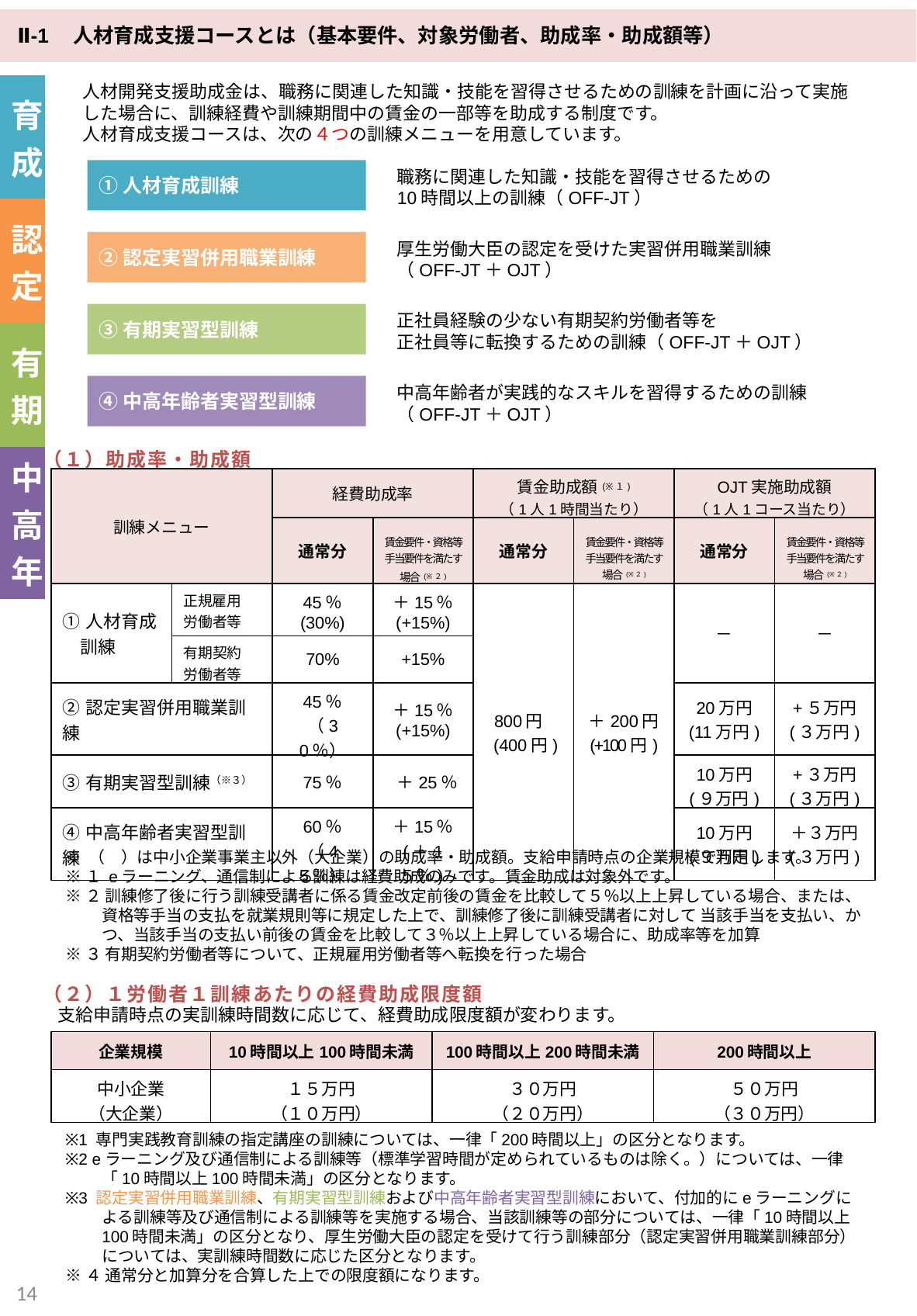

Ⅱ-1　人材育成支援コースとは（基本要件、対象労働者、助成率・助成額等）
| 育成 |
| --- |
| 認定 |
| 有期 |
| 中高年 |
人材開発支援助成金は、職務に関連した知識・技能を習得させるための訓練を計画に沿って実施した場合に、訓練経費や訓練期間中の賃金の一部等を助成する制度です。
人材育成支援コースは、次の４つの訓練メニューを用意しています。
①人材育成訓練
職務に関連した知識・技能を習得させるための
10時間以上の訓練（OFF-JT）
②認定実習併用職業訓練
厚生労働大臣の認定を受けた実習併用職業訓練
（OFF-JT＋OJT）
③有期実習型訓練
正社員経験の少ない有期契約労働者等を
正社員等に転換するための訓練（OFF-JT＋OJT）
④中高年齢者実習型訓練
中高年齢者が実践的なスキルを習得するための訓練（OFF-JT＋OJT）
（１）助成率・助成額
| 訓練メニュー |  | 経費助成率 |  | 賃金助成額(※１) （1人1時間当たり） |  | OJT実施助成額 （1人1コース当たり） |  |
| --- | --- | --- | --- | --- | --- | --- | --- |
|  |  | 通常分 | 賃金要件・資格等手当要件を満たす場合(※２) | 通常分 | 賃金要件・資格等手当要件を満たす場合(※２) | 通常分 | 賃金要件・資格等手当要件を満たす場合(※２) |
| ①人材育成 　訓練 | 正規雇用 労働者等 | 45％ (30%) | ＋15％ (+15%) | 800円 (400円) | ＋200円 (+100円) | － | － |
|  | 有期契約 労働者等 | 70% | +15% |  |  |  |  |
| ②認定実習併用職業訓練 |  | 45％ （30％） | ＋15％ (+15%) |  |  | 20万円 (11万円) | +５万円 (３万円) |
| ③有期実習型訓練（※３） |  | 75％ | ＋25％ |  |  | 10万円 (９万円) | +３万円 (３万円) |
| ④中高年齢者実習型訓練 |  | 60％ （45％） | ＋15％ (＋15％) |  |  | 10万円 (９万円) | ＋３万円 (３万円) |
※ （　）は中小企業事業主以外（大企業）の助成率・助成額。支給申請時点の企業規模で判定します。
※１ eラーニング、通信制による訓練は経費助成のみです。賃金助成は対象外です。
※２ 訓練修了後に行う訓練受講者に係る賃金改定前後の賃金を比較して５％以上上昇している場合、または、資格等手当の支払を就業規則等に規定した上で、訓練修了後に訓練受講者に対して 当該手当を支払い、かつ、当該手当の支払い前後の賃金を比較して３％以上上昇している場合に、助成率等を加算
※３ 有期契約労働者等について、正規雇用労働者等へ転換を行った場合
（２）１労働者１訓練あたりの経費助成限度額
支給申請時点の実訓練時間数に応じて、経費助成限度額が変わります。
| 企業規模 | 10時間以上100時間未満 | 100時間以上200時間未満 | 200時間以上 |
| --- | --- | --- | --- |
| 中小企業 （大企業） | １５万円 （１０万円） | ３０万円 （２０万円） | ５０万円 （３０万円） |
※1 専門実践教育訓練の指定講座の訓練については、一律「200時間以上」の区分となります。
※2 eラーニング及び通信制による訓練等（標準学習時間が定められているものは除く。）については、一律「10時間以上100時間未満」の区分となります。
※3 認定実習併用職業訓練、有期実習型訓練および中高年齢者実習型訓練において、付加的にeラーニングによる訓練等及び通信制による訓練等を実施する場合、当該訓練等の部分については、一律「10時間以上100時間未満」の区分となり、厚生労働大臣の認定を受けて行う訓練部分（認定実習併用職業訓練部分）については、実訓練時間数に応じた区分となります。
※４ 通常分と加算分を合算した上での限度額になります。
14